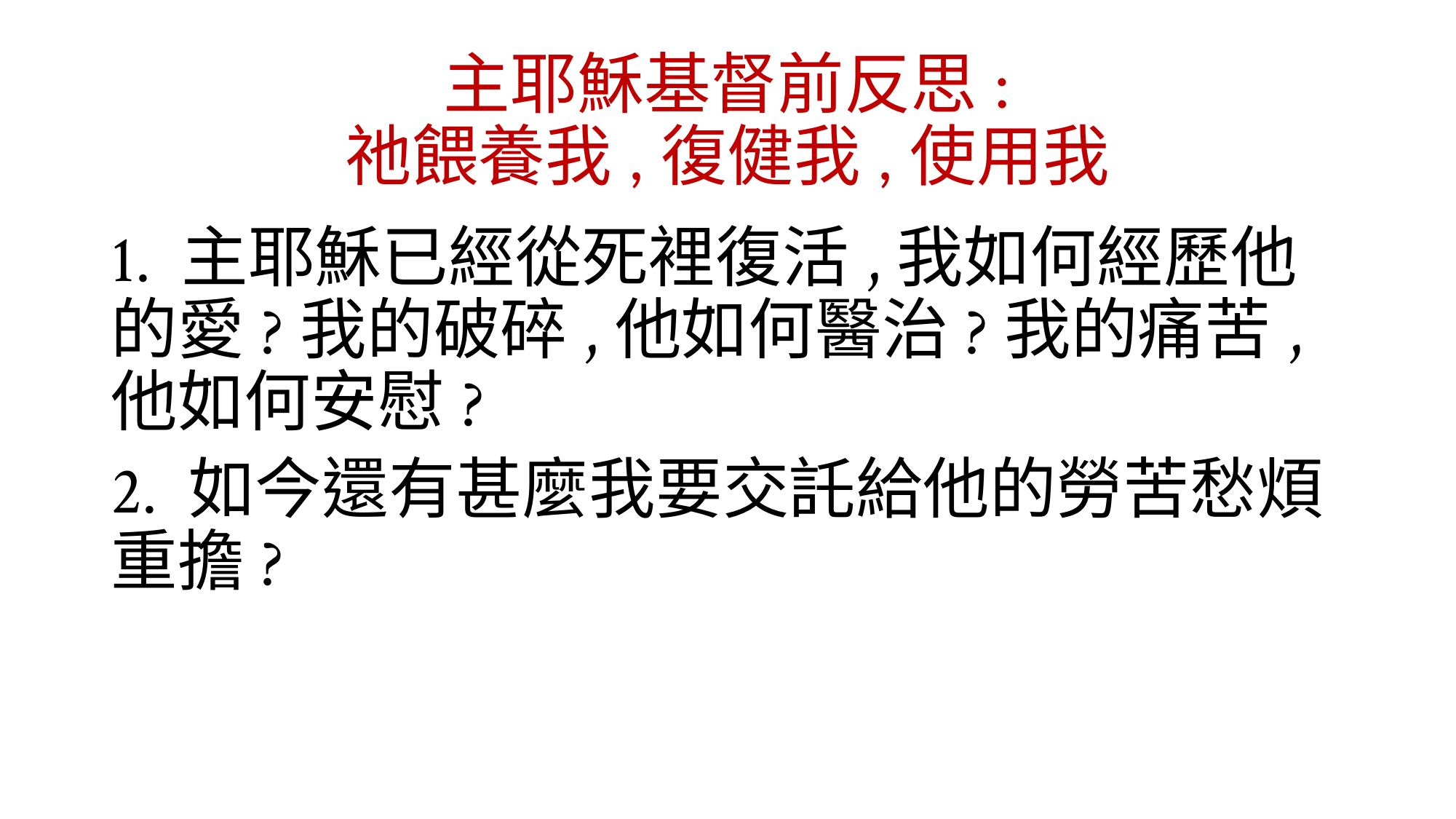

# 主耶穌基督前反思: 祂餵養我,復健我,使用我
1. 主耶穌已經從死裡復活,我如何經歷他的愛?我的破碎,他如何醫治?我的痛苦,他如何安慰?
2. 如今還有甚麼我要交託給他的勞苦愁煩重擔?